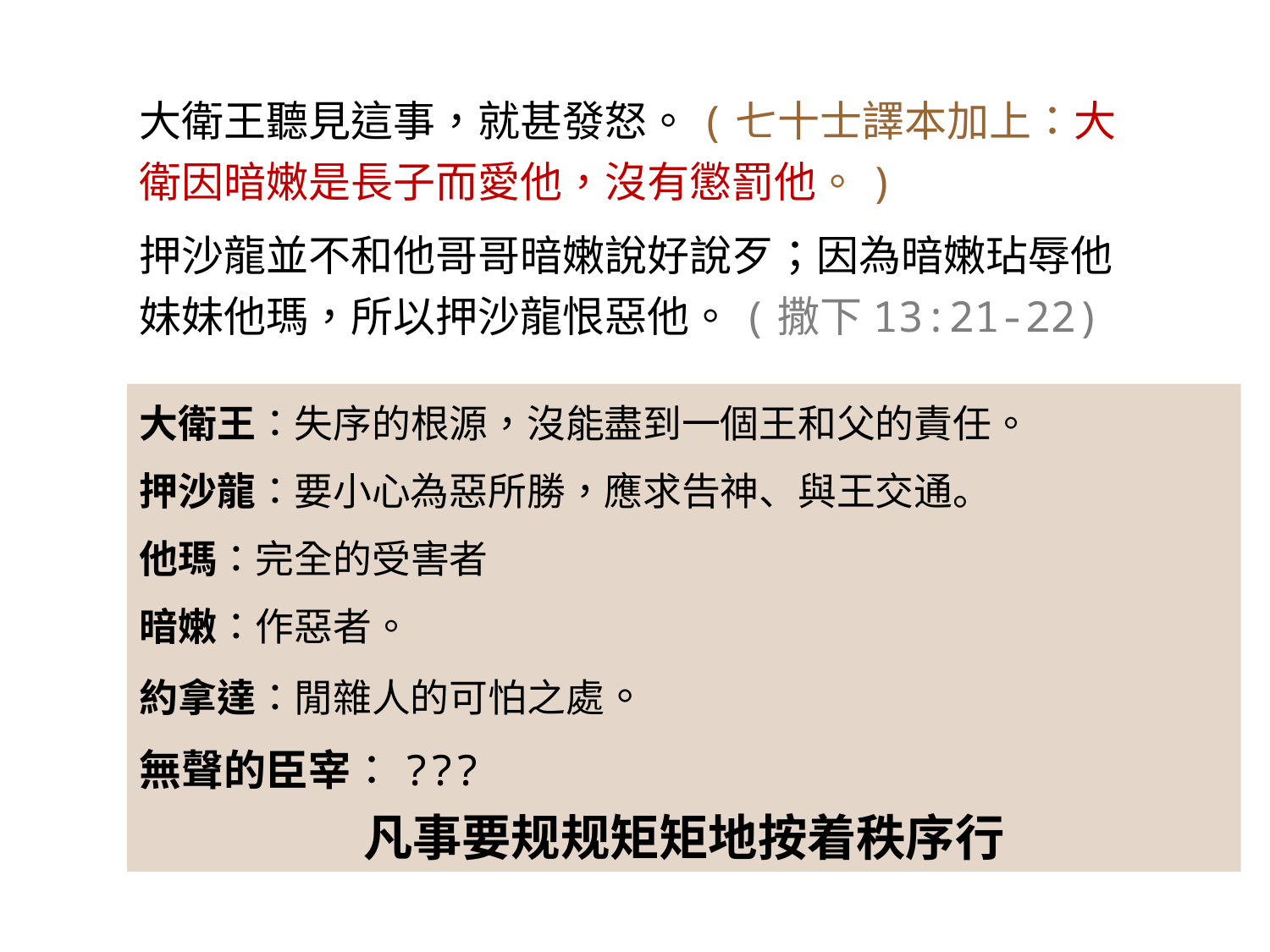

大衛王聽見這事，就甚發怒。(七十士譯本加上：大衛因暗嫩是長子而愛他，沒有懲罰他。)
押沙龍並不和他哥哥暗嫩說好說歹；因為暗嫩玷辱他妹妹他瑪，所以押沙龍恨惡他。(撒下13:21-22)
大衛王：失序的根源，沒能盡到一個王和父的責任。
押沙龍：要小心為惡所勝，應求告神、與王交通。
他瑪：完全的受害者
暗嫩：作惡者。
約拿達：閒雜人的可怕之處。
無聲的臣宰：???
凡事要规规矩矩地按着秩序行